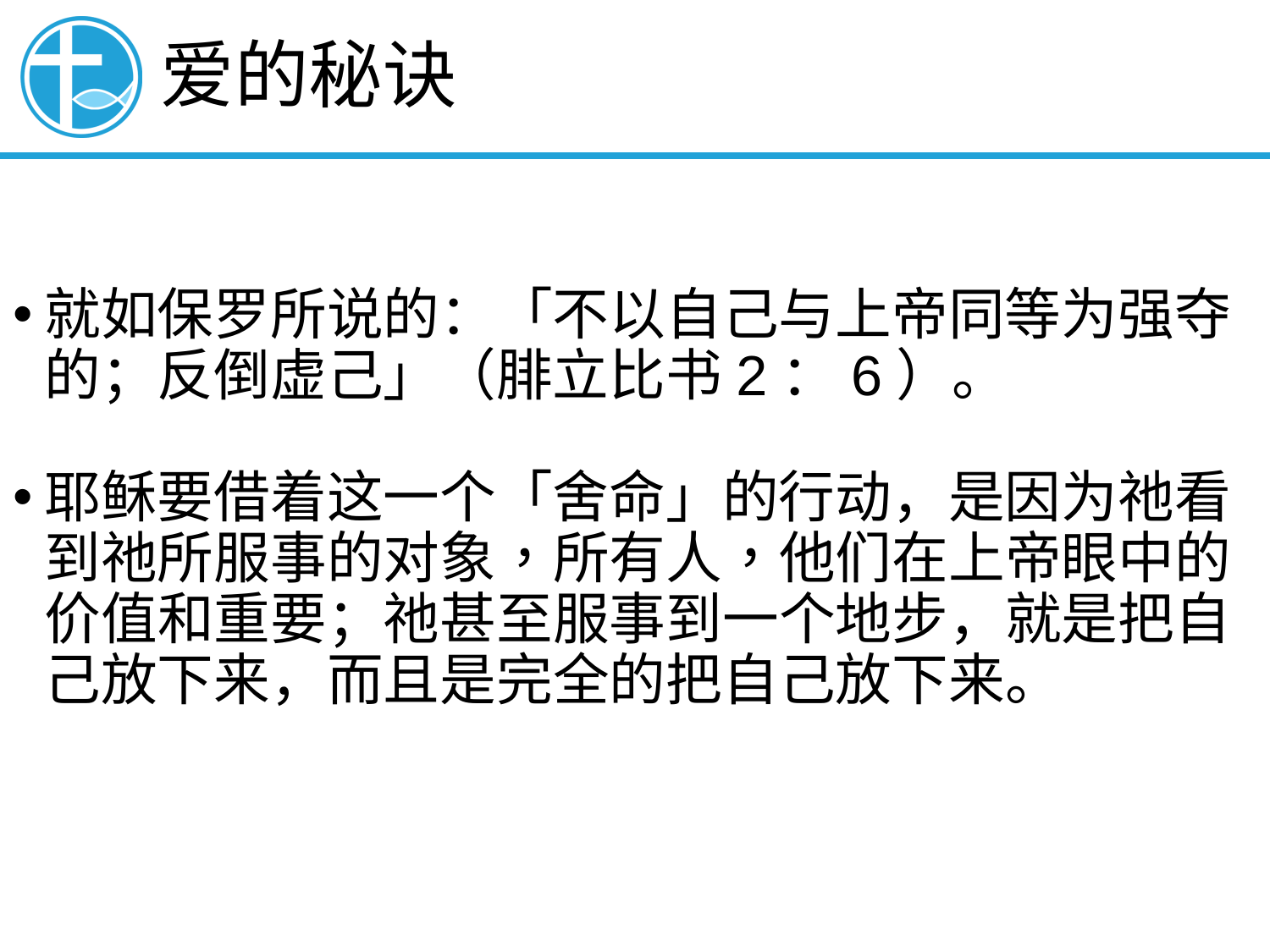

# 爱的秘诀
就如保罗所说的：「不以自己与上帝同等为强夺的；反倒虚己」（腓立比书2：6）。

耶稣要借着这一个「舍命」的行动，是因为祂看到祂所服事的对象，所有人，他们在上帝眼中的价值和重要；祂甚至服事到一个地步，就是把自己放下来，而且是完全的把自己放下来。